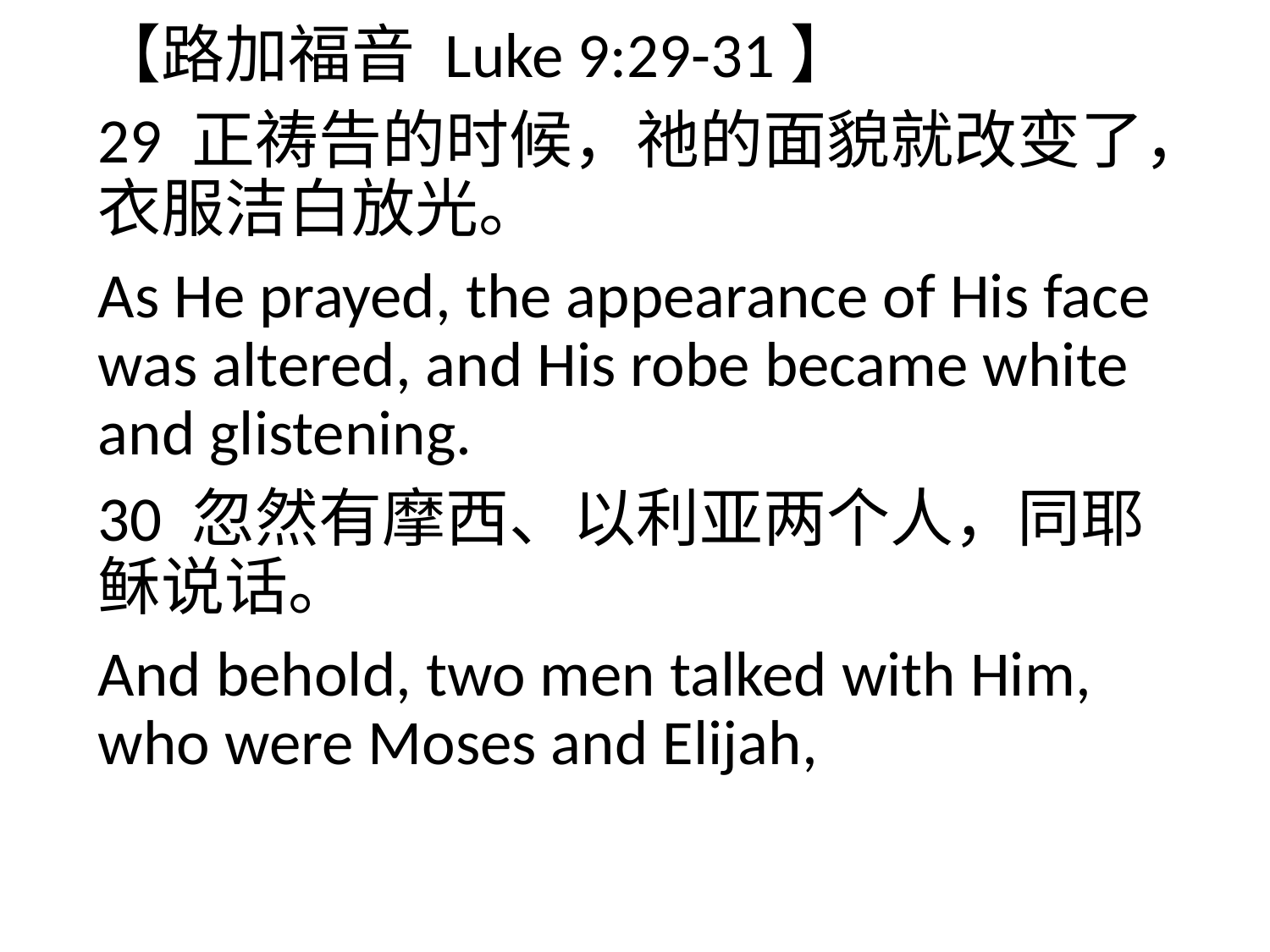

【路加福音 Luke 9:29-31】
29 正祷告的时候，祂的面貌就改变了，衣服洁白放光。
As He prayed, the appearance of His face was altered, and His robe became white and glistening.
30 忽然有摩西、以利亚两个人，同耶稣说话。
And behold, two men talked with Him, who were Moses and Elijah,